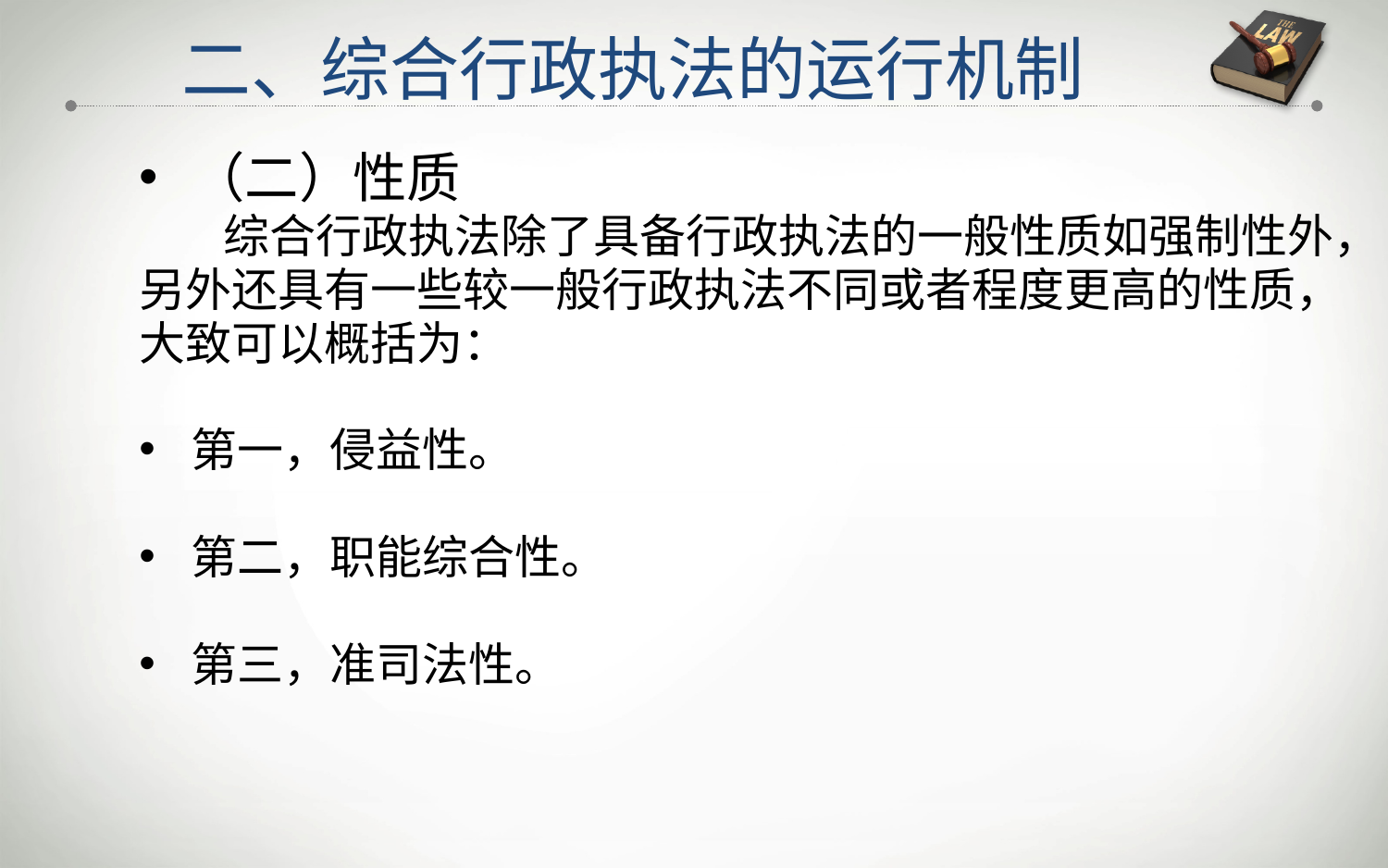

二、综合行政执法的运行机制
（二）性质
       综合行政执法除了具备行政执法的一般性质如强制性外，
另外还具有一些较一般行政执法不同或者程度更高的性质，
大致可以概括为：

第一，侵益性。

第二，职能综合性。

第三，准司法性。